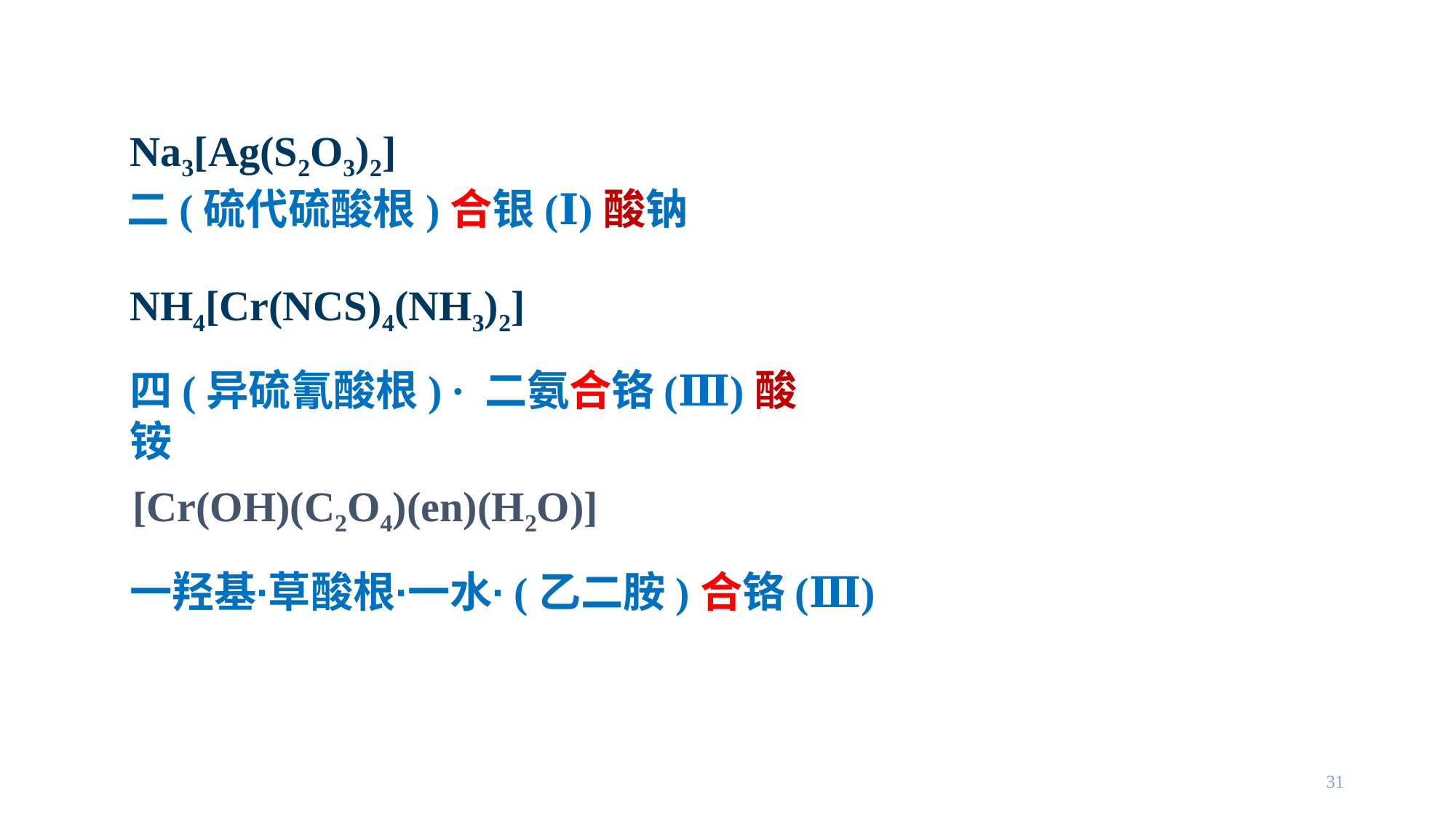

Na3[Ag(S2O3)2]
二(硫代硫酸根)合银(Ⅰ)酸钠

NH4[Cr(NCS)4(NH3)2]
四(异硫氰酸根) ∙ 二氨合铬(Ⅲ)酸铵

[Cr(OH)(C2O4)(en)(H2O)]
一羟基∙草酸根∙一水∙(乙二胺)合铬(Ⅲ)
31